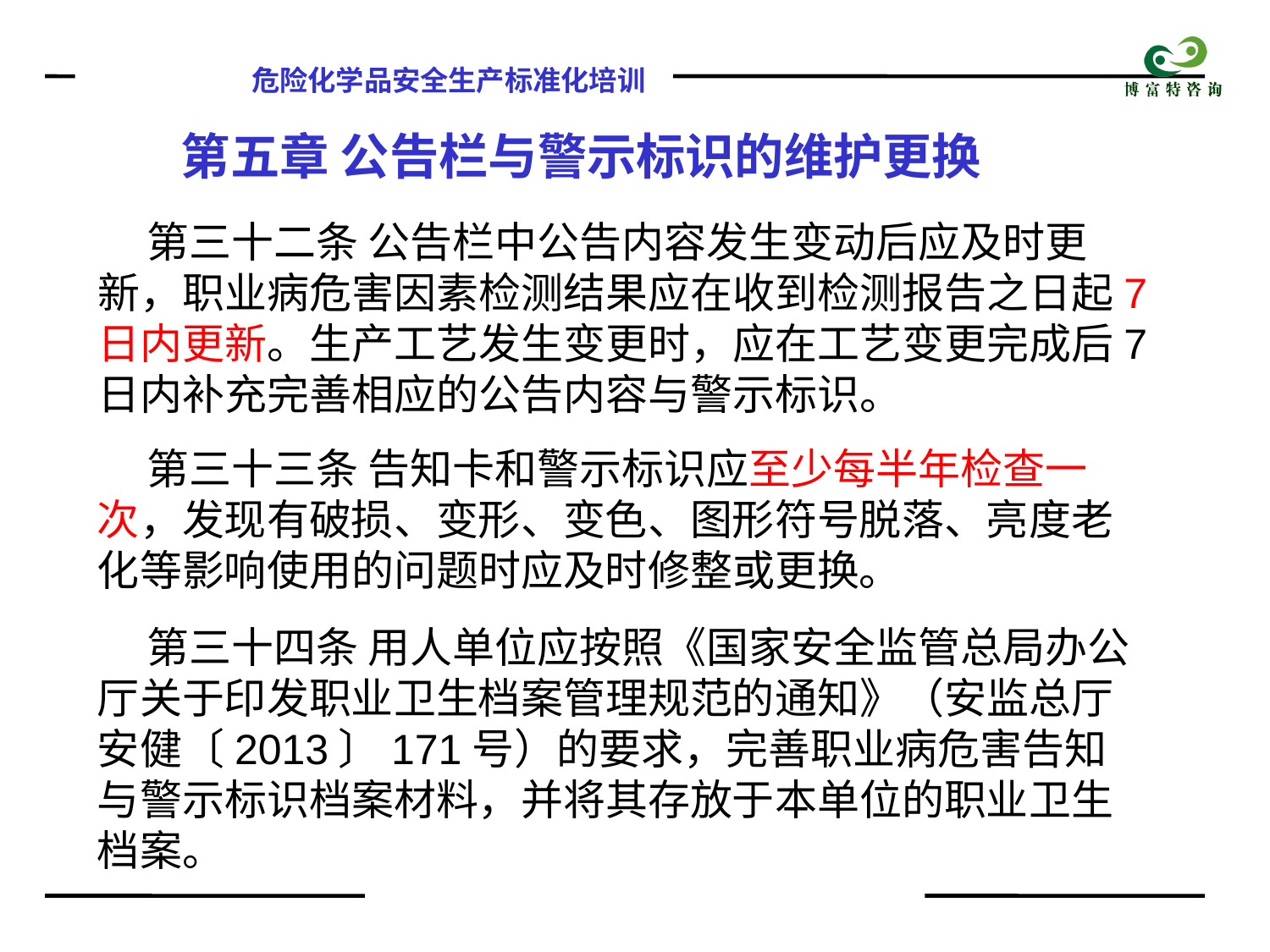

第五章 公告栏与警示标识的维护更换
第三十二条 公告栏中公告内容发生变动后应及时更新，职业病危害因素检测结果应在收到检测报告之日起7日内更新。生产工艺发生变更时，应在工艺变更完成后7日内补充完善相应的公告内容与警示标识。
第三十三条 告知卡和警示标识应至少每半年检查一次，发现有破损、变形、变色、图形符号脱落、亮度老化等影响使用的问题时应及时修整或更换。
第三十四条 用人单位应按照《国家安全监管总局办公厅关于印发职业卫生档案管理规范的通知》（安监总厅安健〔2013〕171号）的要求，完善职业病危害告知与警示标识档案材料，并将其存放于本单位的职业卫生档案。